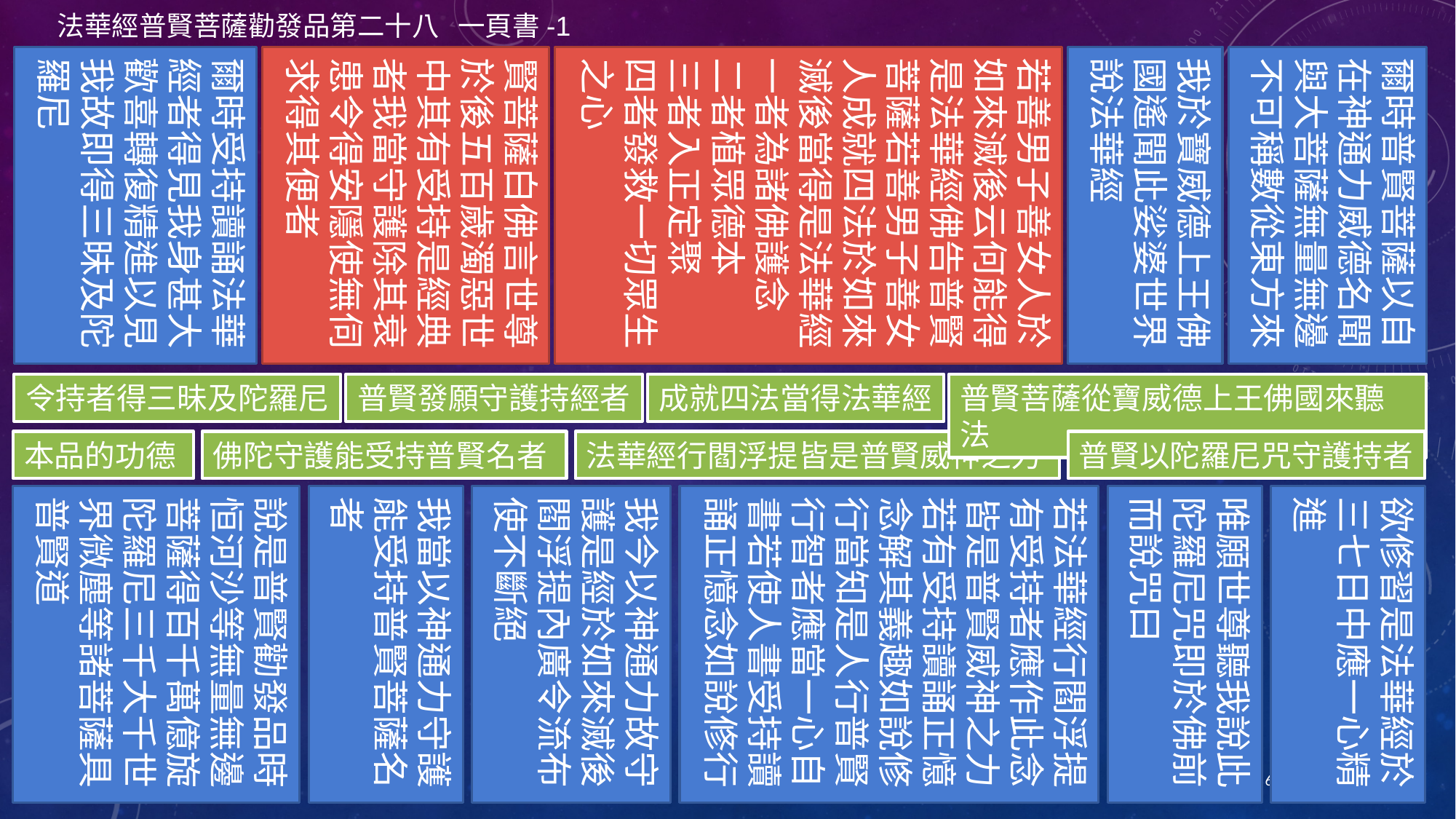

法華經普賢菩薩勸發品第二十八   一頁書-1
爾時受持讀誦法華經者得見我身甚大歡喜轉復精進以見我故即得三昧及陀羅尼
賢菩薩白佛言世尊於後五百歲濁惡世中其有受持是經典者我當守護除其衰患令得安隱使無伺求得其便者
若善男子善女人於如來滅後云何能得是法華經佛告普賢菩薩若善男子善女人成就四法於如來滅後當得是法華經
一者為諸佛護念
二者植眾德本
三者入正定聚
四者發救一切眾生之心
我於寶威德上王佛國遙聞此娑婆世界說法華經
爾時普賢菩薩以自在神通力威德名聞與大菩薩無量無邊不可稱數從東方來
令持者得三昧及陀羅尼
普賢發願守護持經者
成就四法當得法華經
普賢菩薩從寶威德上王佛國來聽法
本品的功德
佛陀守護能受持普賢名者
法華經行閻浮提皆是普賢威神之力
普賢以陀羅尼咒守護持者
說是普賢勸發品時恒河沙等無量無邊菩薩得百千萬億旋陀羅尼三千大千世界微塵等諸菩薩具普賢道
我當以神通力守護能受持普賢菩薩名者
我今以神通力故守護是經於如來滅後閻浮提內廣令流布使不斷絕
若法華經行閻浮提有受持者應作此念皆是普賢威神之力若有受持讀誦正憶念解其義趣如說修行當知是人行普賢行智者應當一心自書若使人書受持讀誦正憶念如說修行
唯願世尊聽我說此陀羅尼咒即於佛前而說咒曰
欲修習是法華經於三七日中應一心精進
65